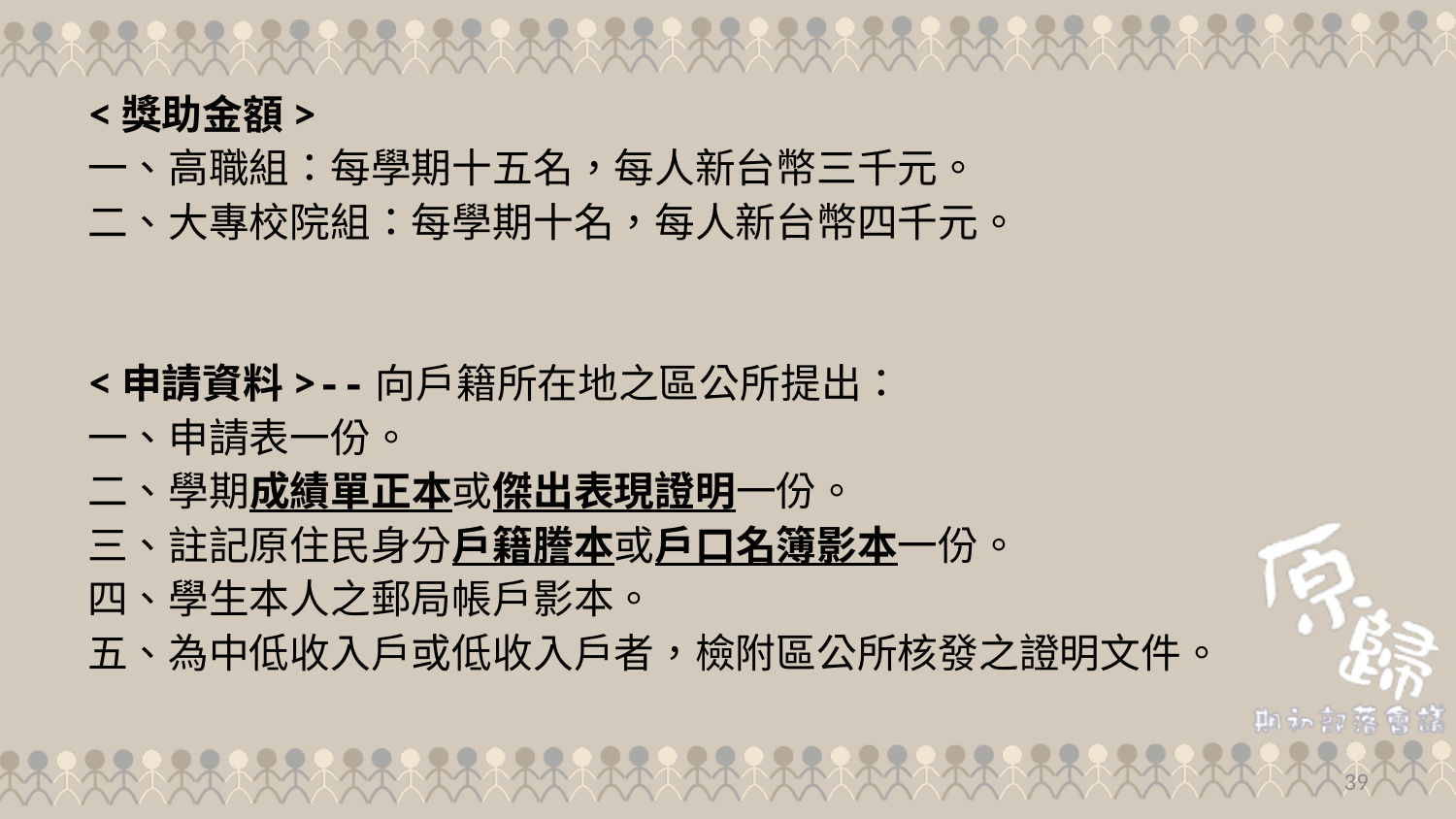

<獎助金額>
一、高職組：每學期十五名，每人新台幣三千元。
二、大專校院組：每學期十名，每人新台幣四千元。

<申請資料>--向戶籍所在地之區公所提出：
一、申請表一份。
二、學期成績單正本或傑出表現證明一份。
三、註記原住民身分戶籍謄本或戶口名簿影本一份。
四、學生本人之郵局帳戶影本。
五、為中低收入戶或低收入戶者，檢附區公所核發之證明文件。

39